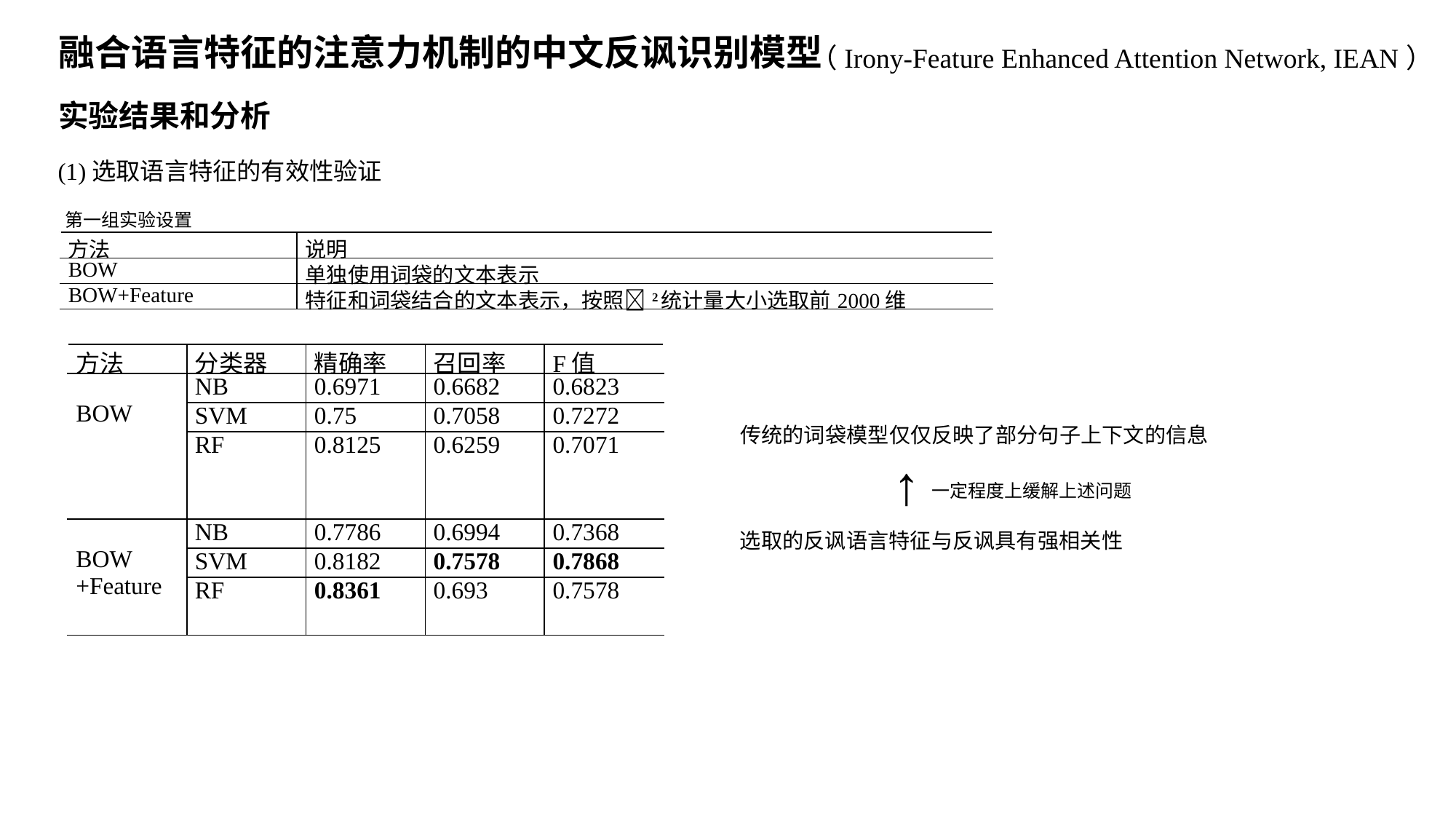

融合语言特征的注意力机制的中文反讽识别模型
（Irony-Feature Enhanced Attention Network, IEAN）
实验结果和分析
(1)选取语言特征的有效性验证
第一组实验设置
| 方法 | 说明 |
| --- | --- |
| BOW | 单独使用词袋的文本表示 |
| BOW+Feature | 特征和词袋结合的文本表示，按照χ2统计量大小选取前2000维 |
| 方法 | 分类器 | 精确率 | 召回率 | F值 |
| --- | --- | --- | --- | --- |
| BOW | NB | 0.6971 | 0.6682 | 0.6823 |
|  | SVM | 0.75 | 0.7058 | 0.7272 |
|  | RF | 0.8125 | 0.6259 | 0.7071 |
| BOW +Feature | NB | 0.7786 | 0.6994 | 0.7368 |
|  | SVM | 0.8182 | 0.7578 | 0.7868 |
|  | RF | 0.8361 | 0.693 | 0.7578 |
传统的词袋模型仅仅反映了部分句子上下文的信息
↑
一定程度上缓解上述问题
选取的反讽语言特征与反讽具有强相关性